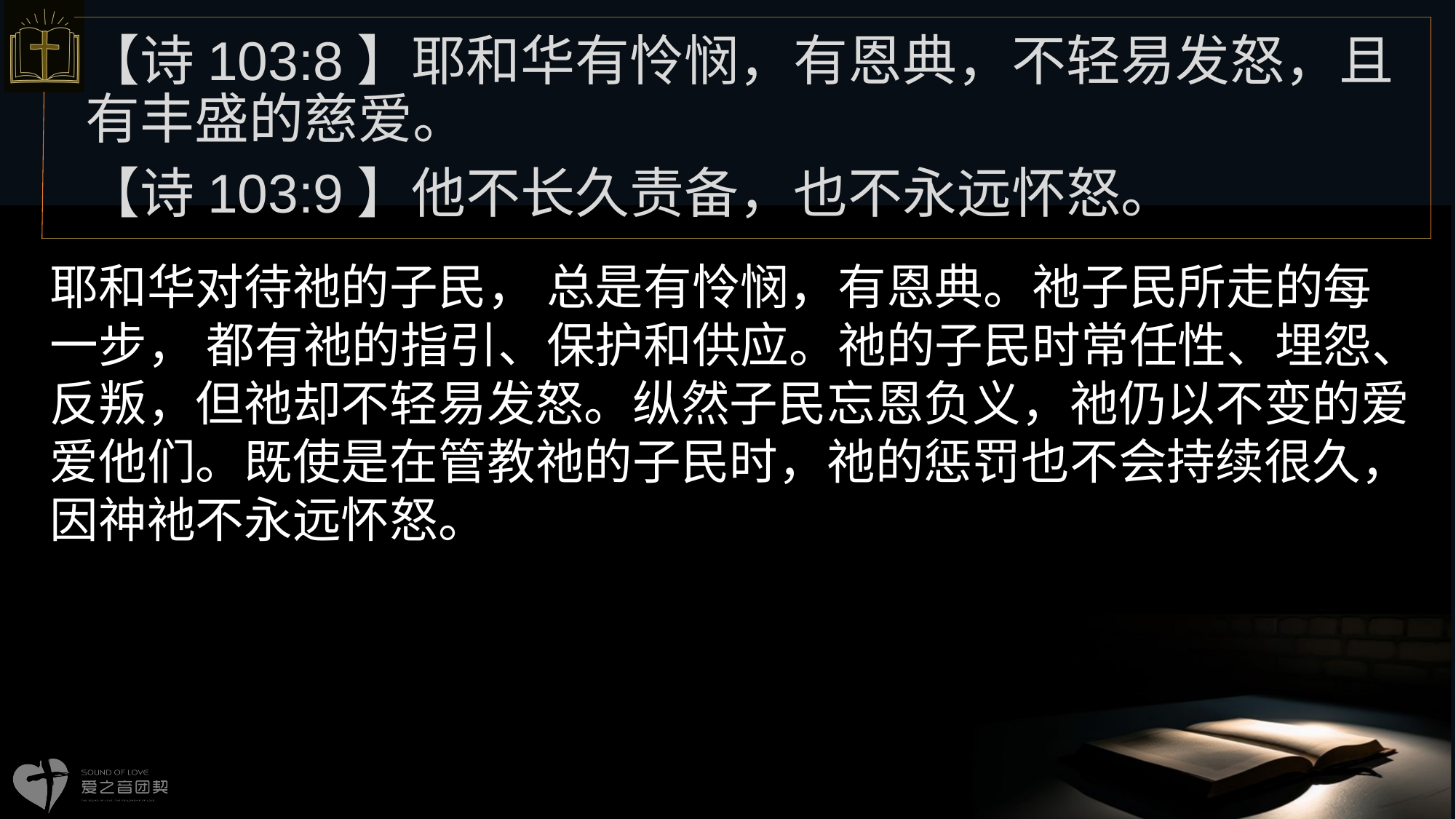

【诗103:8】耶和华有怜悯，有恩典，不轻易发怒，且有丰盛的慈爱。
【诗103:9】他不长久责备，也不永远怀怒。

# 耶和华对待祂的子民， 总是有怜悯，有恩典。祂子民所走的每一步， 都有祂的指引、保护和供应。祂的子民时常任性、埋怨、反叛，但祂却不轻易发怒。纵然子民忘恩负义，祂仍以不变的爱爱他们。既使是在管教祂的子民时，祂的惩罚也不会持续很久，因神衪不永远怀怒。